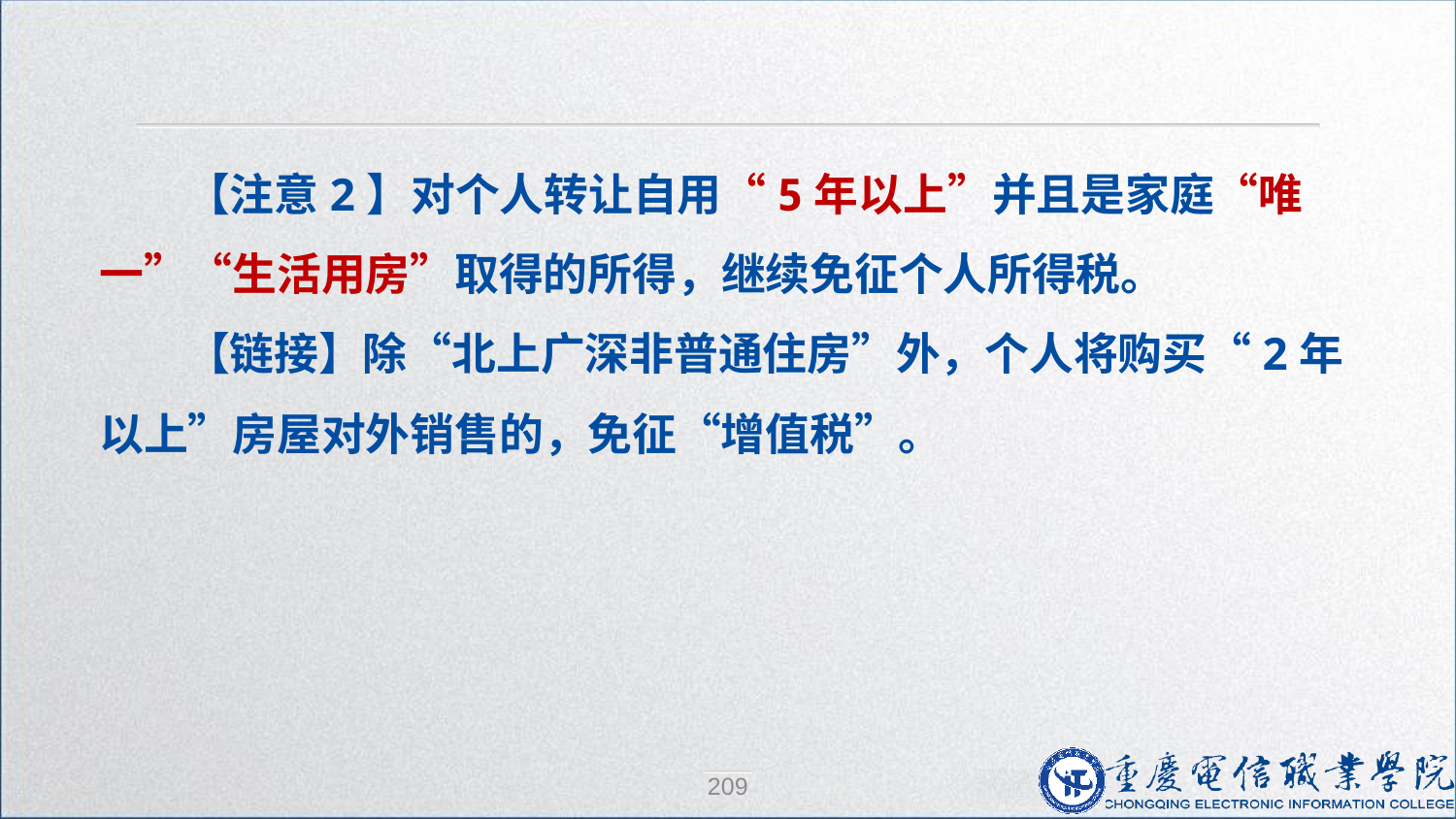

【注意2】对个人转让自用“5年以上”并且是家庭“唯一”“生活用房”取得的所得，继续免征个人所得税。
【链接】除“北上广深非普通住房”外，个人将购买“2年以上”房屋对外销售的，免征“增值税”。
209